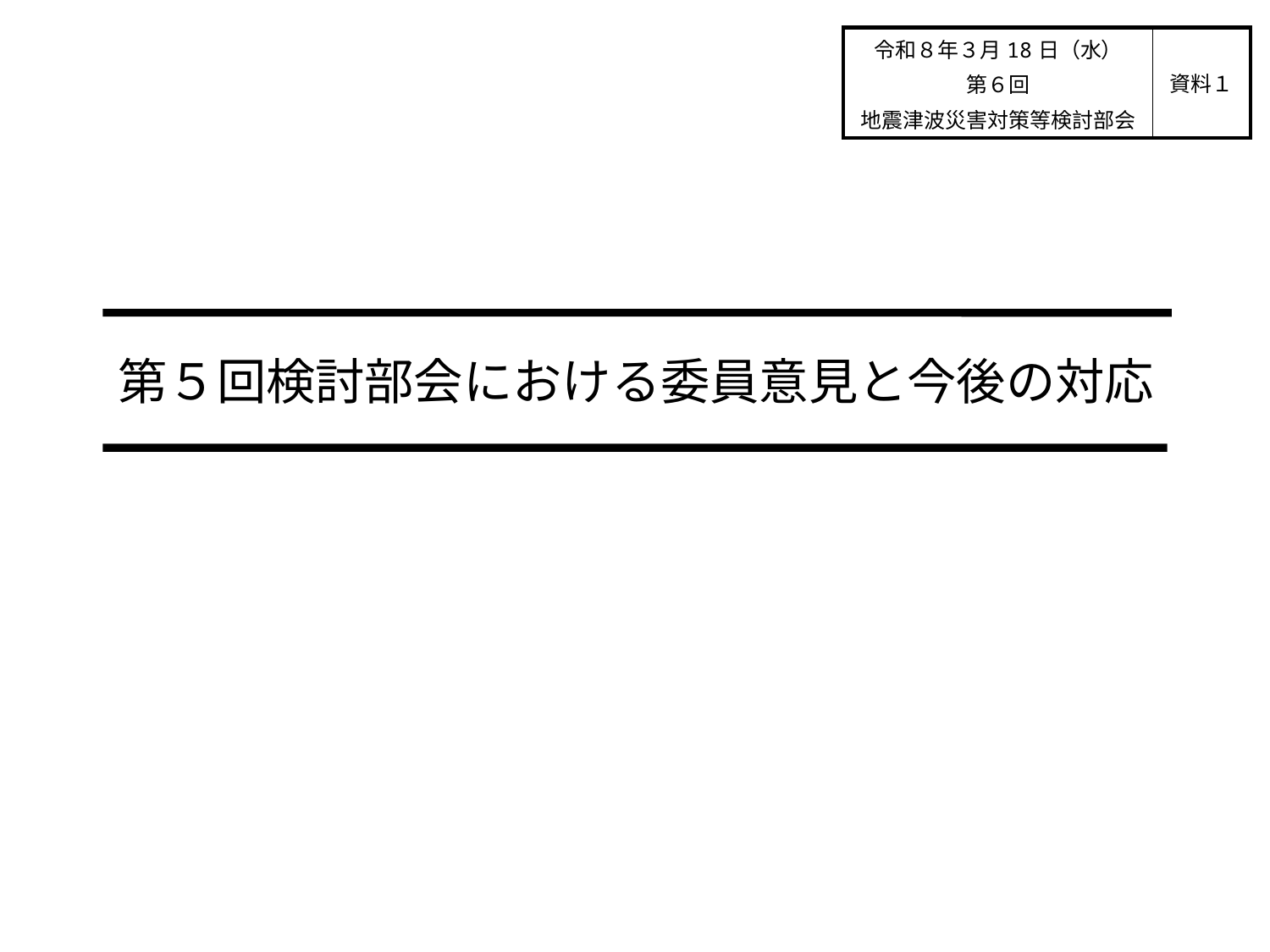

| 令和８年３月18日（水） 第６回 地震津波災害対策等検討部会 | 資料１ |
| --- | --- |

第５回検討部会における委員意見と今後の対応